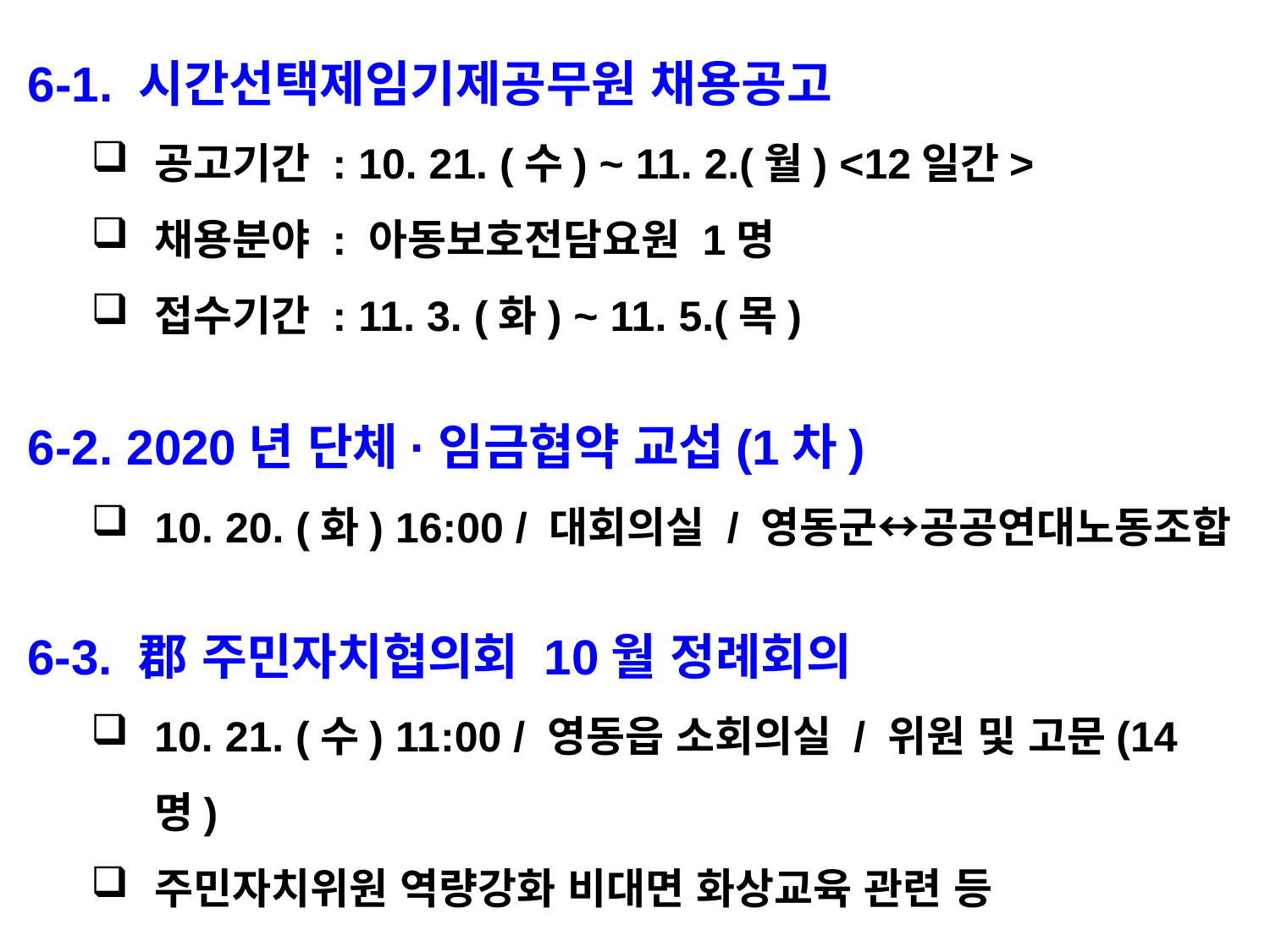

6-1. 시간선택제임기제공무원 채용공고
공고기간 : 10. 21. (수) ~ 11. 2.(월) <12일간>
채용분야 : 아동보호전담요원 1명
접수기간 : 11. 3. (화) ~ 11. 5.(목)
6-2. 2020년 단체·임금협약 교섭(1차)
10. 20. (화) 16:00 / 대회의실 / 영동군↔공공연대노동조합
6-3. 郡 주민자치협의회 10월 정례회의
10. 21. (수) 11:00 / 영동읍 소회의실 / 위원 및 고문(14명)
주민자치위원 역량강화 비대면 화상교육 관련 등